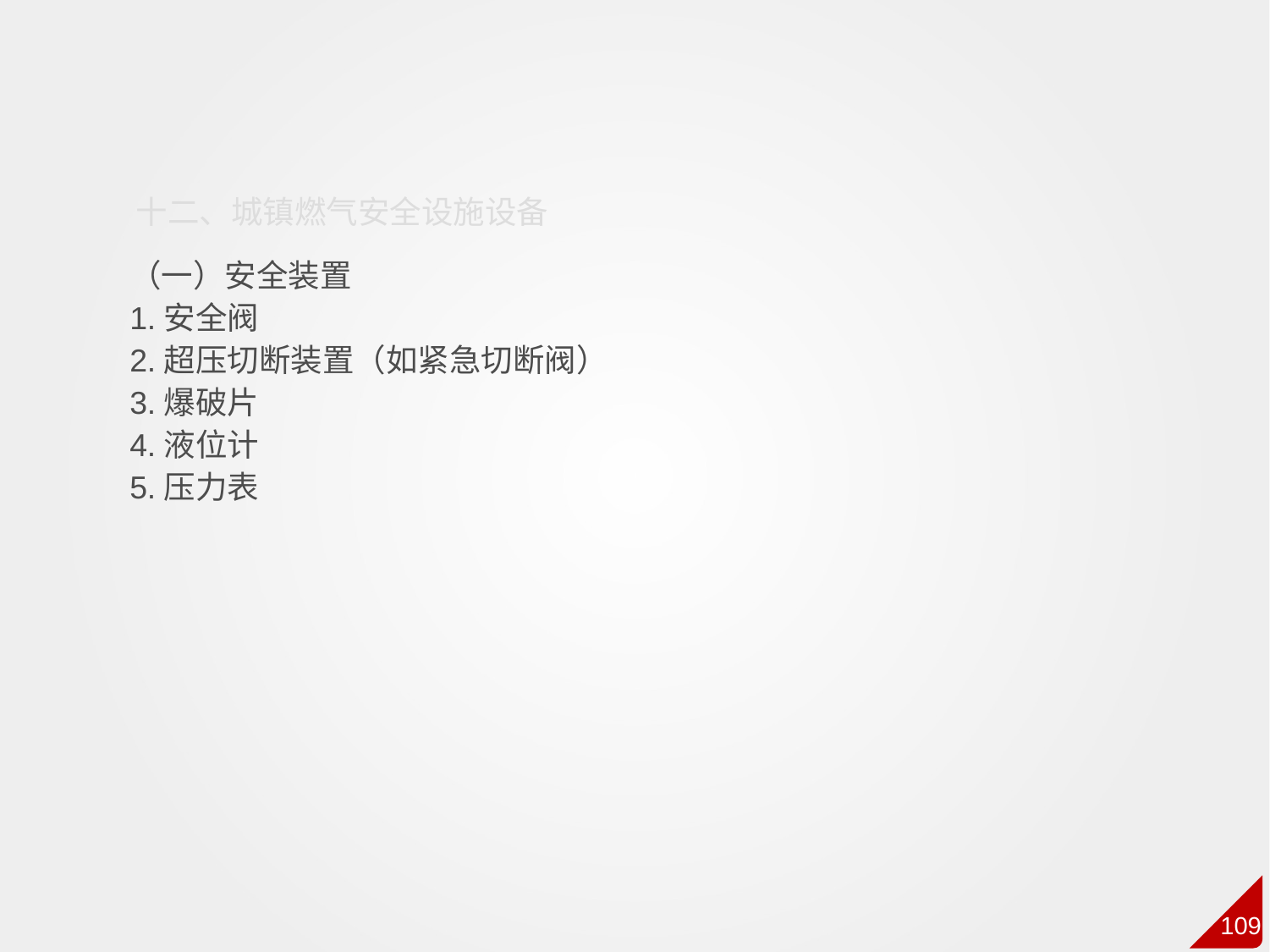

十二、城镇燃气安全设施设备

（一）安全装置
1.安全阀
2.超压切断装置（如紧急切断阀）
3.爆破片
4.液位计
5.压力表